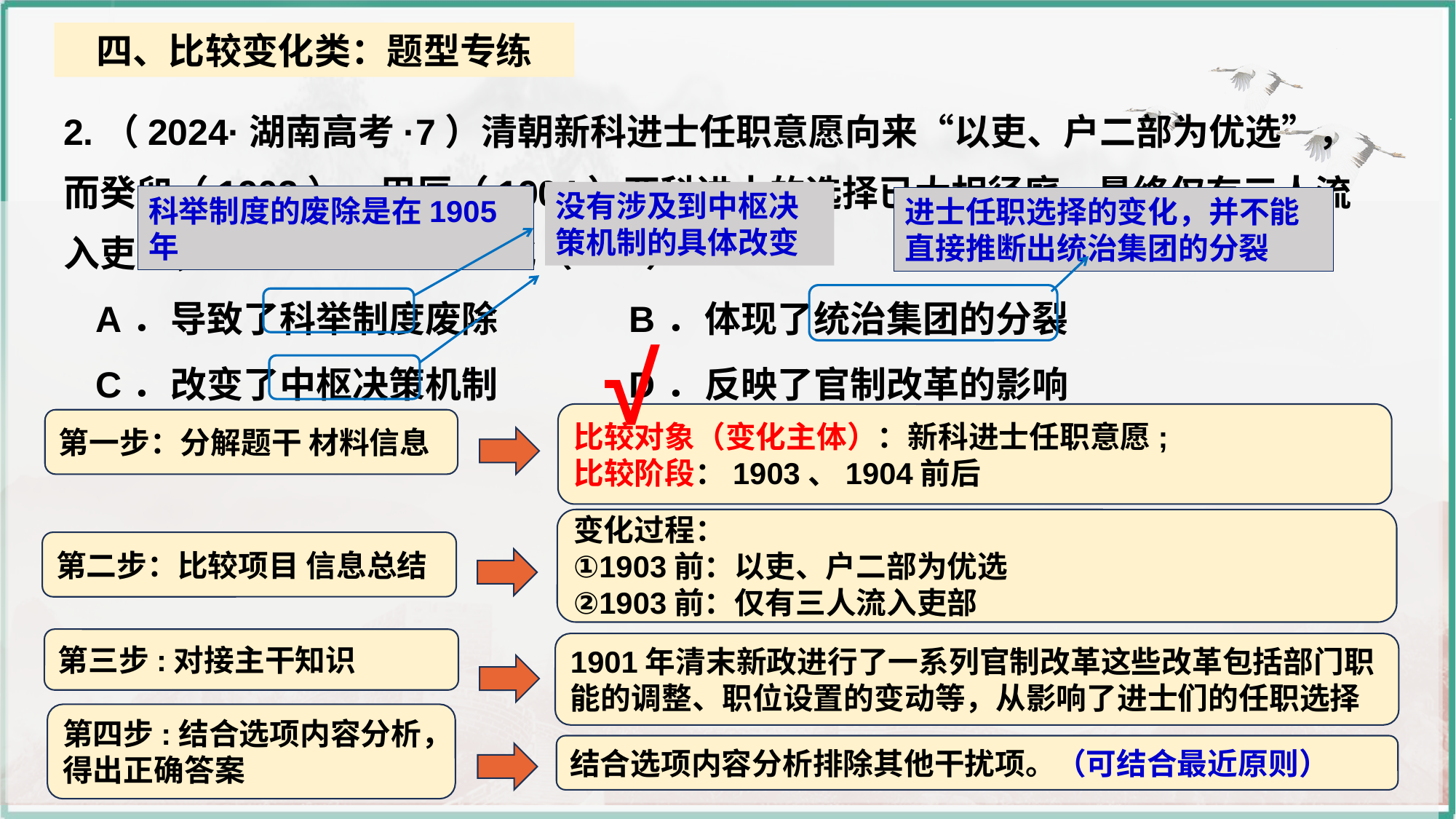

四、比较变化类：题型专练
2.（2024·湖南高考·7）清朝新科进士任职意愿向来“以吏、户二部为优选”，而癸卯（1903）、甲辰（1904）两科进士的选择已大相径庭，最终仅有三人流入吏部，担任主事。这一变化（　　）
A．导致了科举制度废除               B．体现了统治集团的分裂
C．改变了中枢决策机制               D．反映了官制改革的影响

没有涉及到中枢决策机制的具体改变
科举制度的废除是在1905年
进士任职选择的变化，并不能直接推断出统治集团的分裂

√
比较对象（变化主体）：新科进士任职意愿;
比较阶段：1903、1904前后
第一步：分解题干 材料信息

变化过程：
①1903前：以吏、户二部为优选
②1903前：仅有三人流入吏部
第二步：比较项目 信息总结

第三步:对接主干知识
1901年清末新政进行了一系列官制改革这些改革包括部门职能的调整、职位设置的变动等，从影响了进士们的任职选择

第四步:结合选项内容分析，得出正确答案
结合选项内容分析排除其他干扰项。（可结合最近原则）